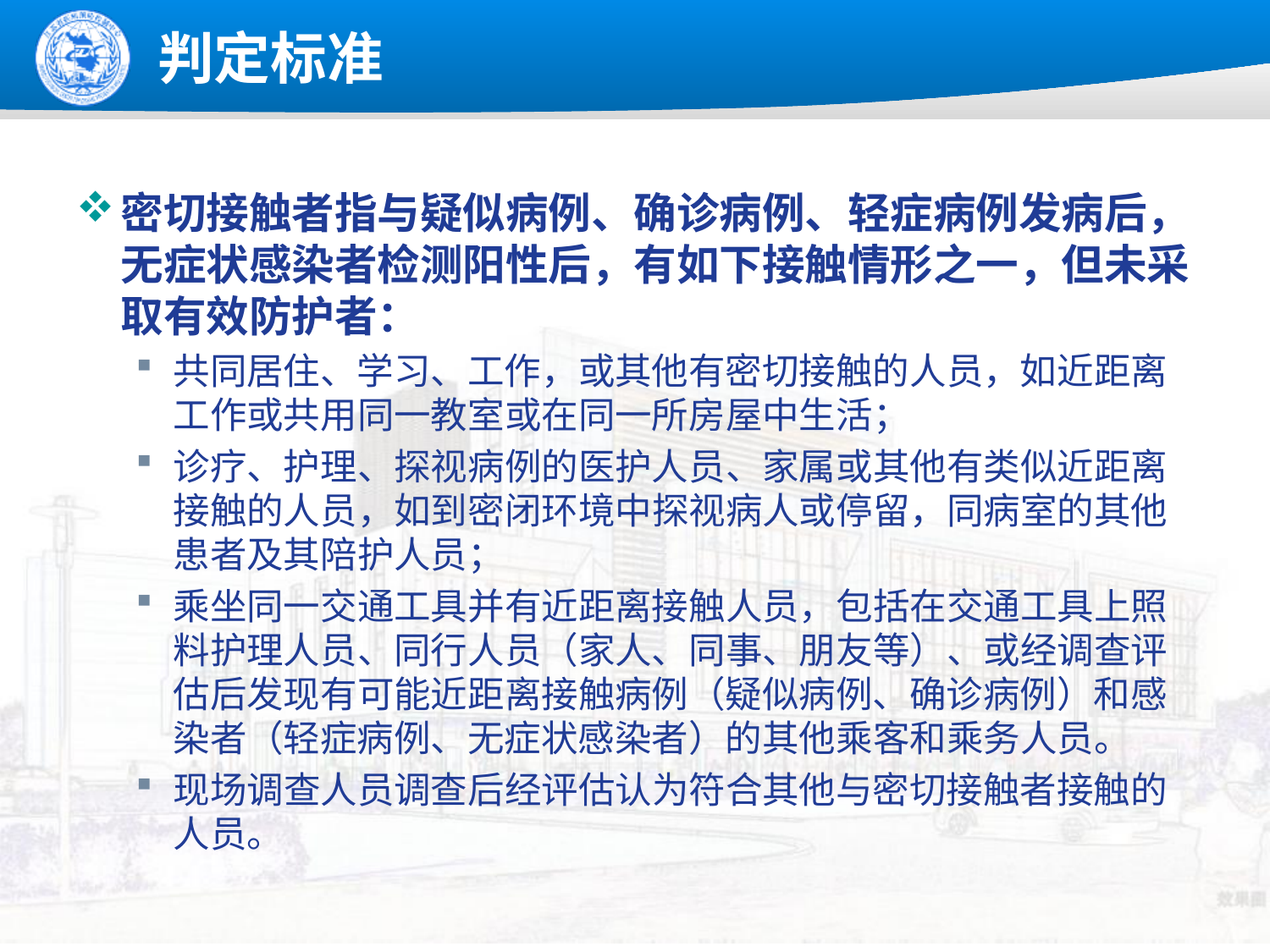

# 判定标准
密切接触者指与疑似病例、确诊病例、轻症病例发病后，无症状感染者检测阳性后，有如下接触情形之一，但未采取有效防护者：
共同居住、学习、工作，或其他有密切接触的人员，如近距离工作或共用同一教室或在同一所房屋中生活；
诊疗、护理、探视病例的医护人员、家属或其他有类似近距离接触的人员，如到密闭环境中探视病人或停留，同病室的其他患者及其陪护人员；
乘坐同一交通工具并有近距离接触人员，包括在交通工具上照料护理人员、同行人员（家人、同事、朋友等）、或经调查评估后发现有可能近距离接触病例（疑似病例、确诊病例）和感染者（轻症病例、无症状感染者）的其他乘客和乘务人员。
现场调查人员调查后经评估认为符合其他与密切接触者接触的人员。